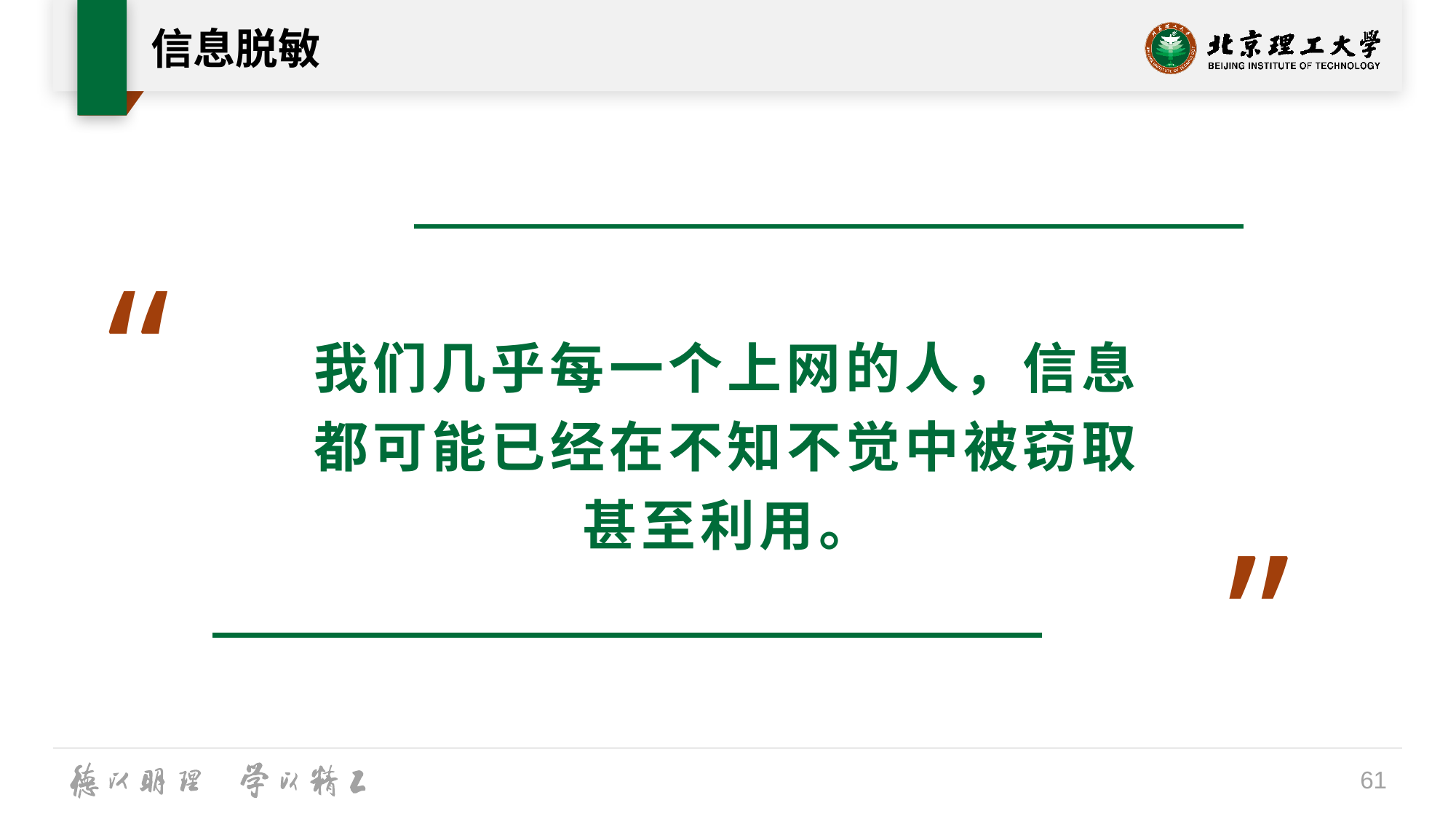

# 信息脱敏
“
我们几乎每一个上网的人，信息都可能已经在不知不觉中被窃取甚至利用。
”